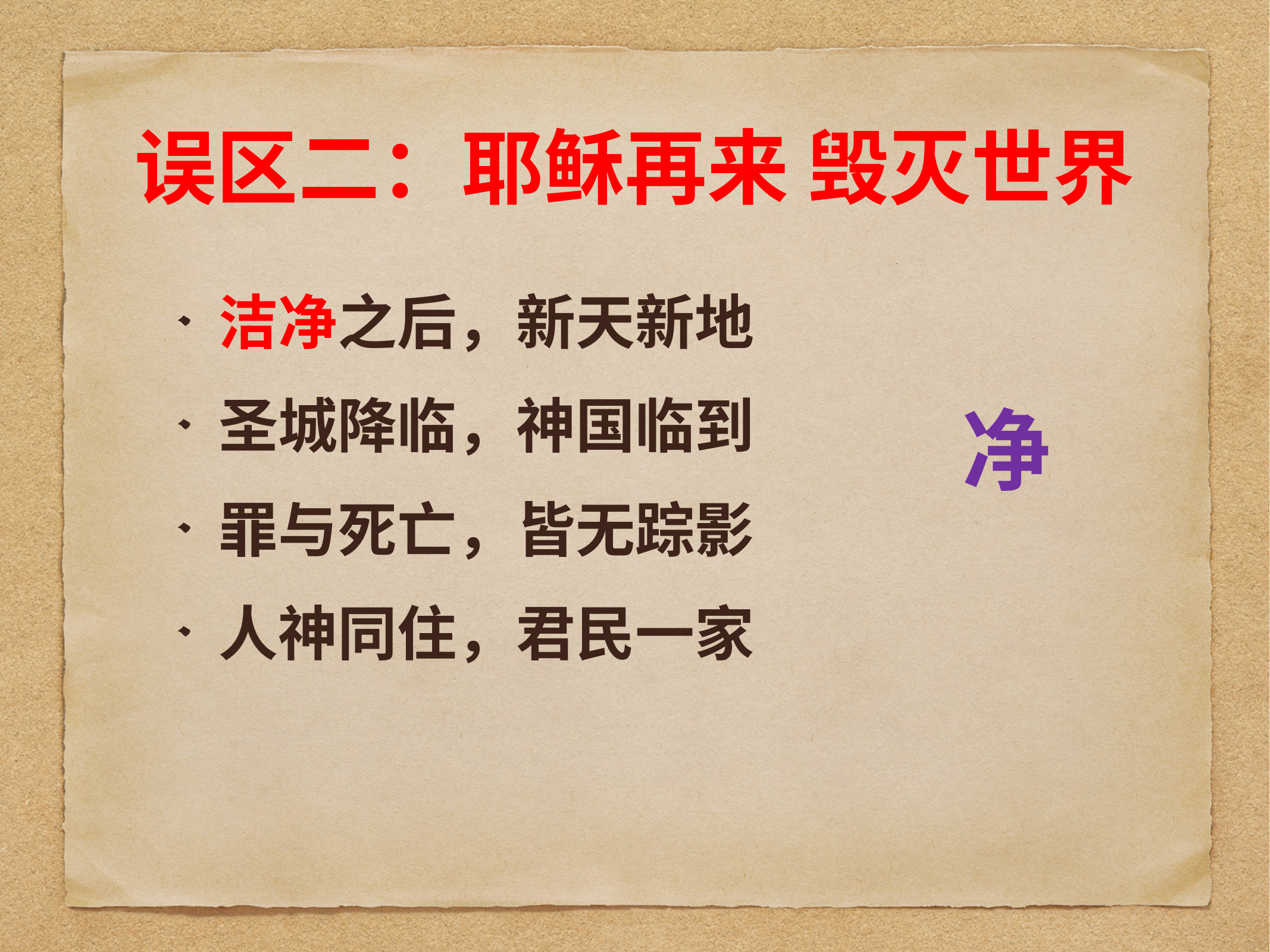

# 误区二：耶稣再来 毁灭世界
洁净之后，新天新地
圣城降临，神国临到
罪与死亡，皆无踪影
人神同住，君民一家
净